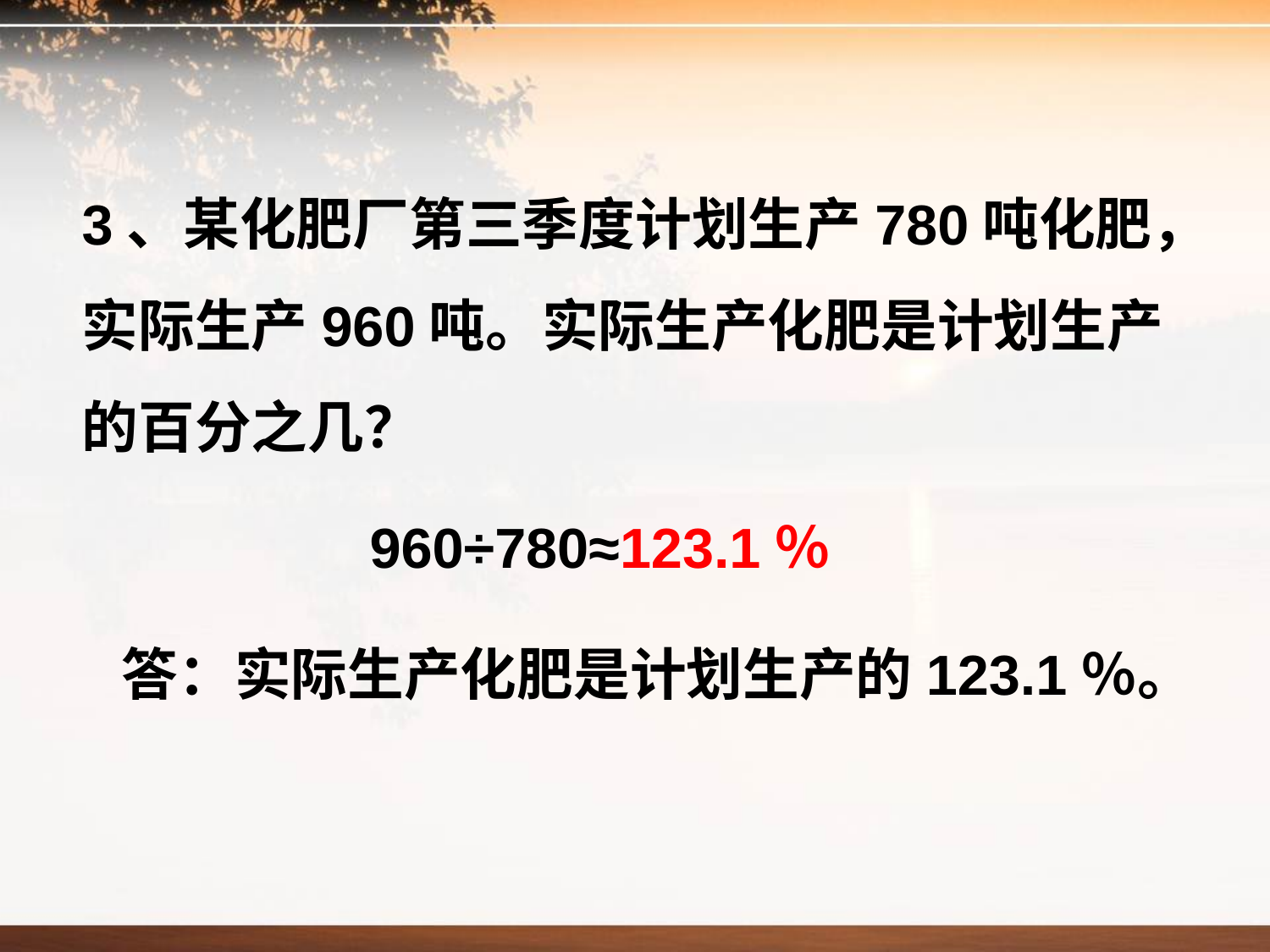

3、某化肥厂第三季度计划生产780吨化肥，实际生产960吨。实际生产化肥是计划生产的百分之几？
960÷780≈123.1％
答：实际生产化肥是计划生产的123.1％。